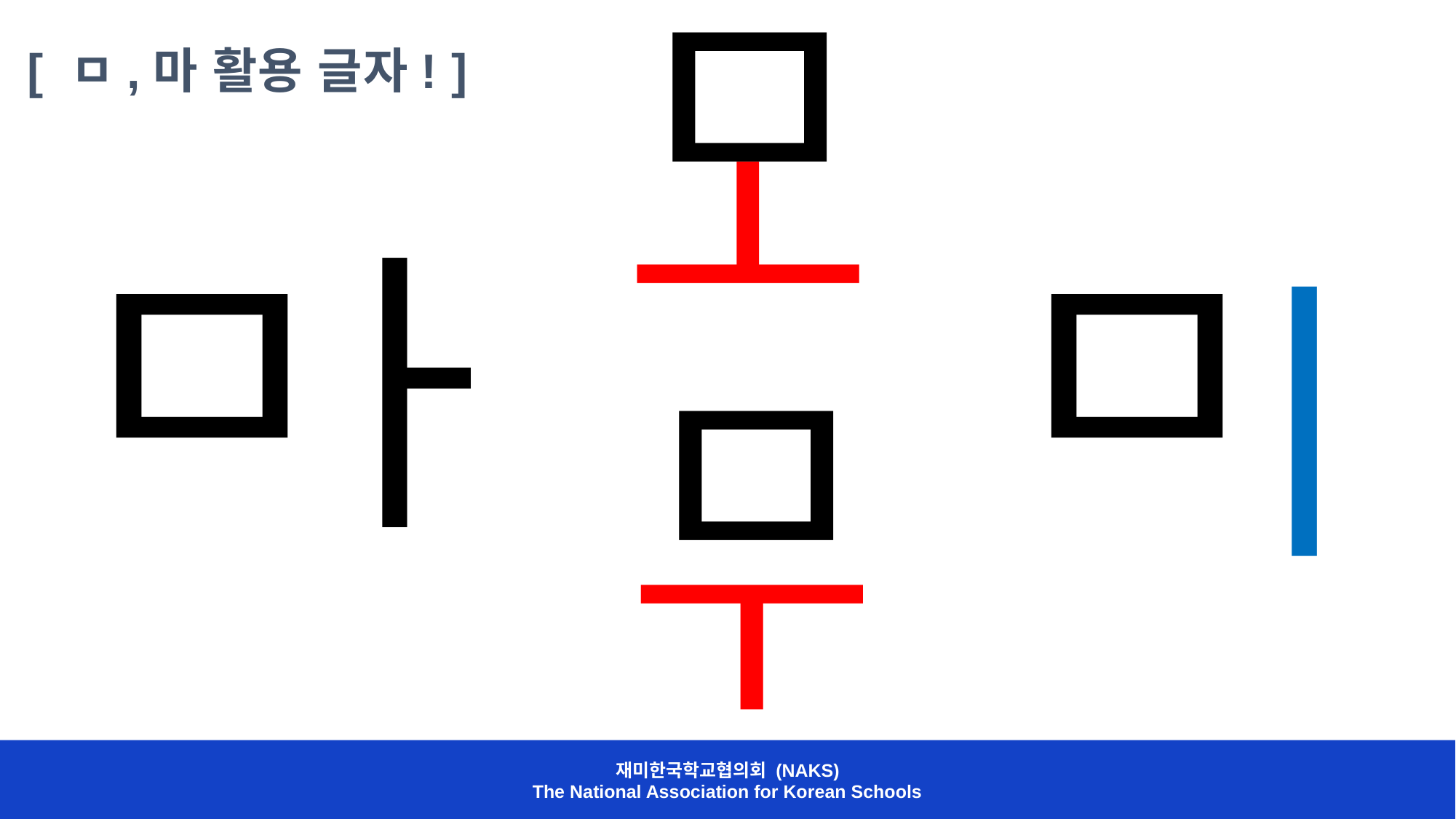

ㅁ
[ ㅁ,마 활용 글자! ]
ㅗ
ㅁ
ㅁ
ㅏ
ㅣ
ㅁ
ㅜ
재미한국학교협의회 (NAKS)
The National Association for Korean Schools